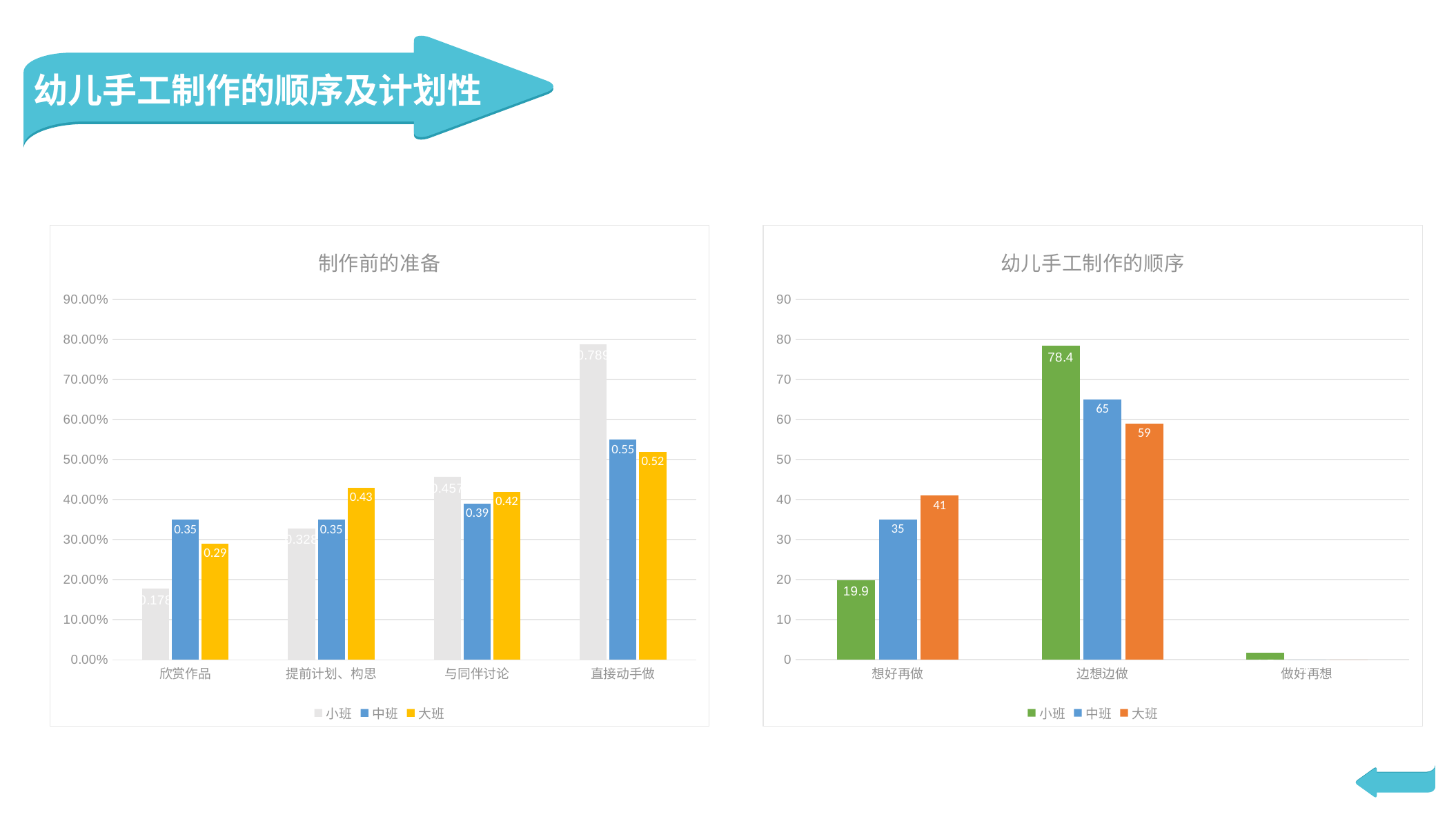

幼儿手工制作的顺序及计划性

### Chart: 制作前的准备

| Category | 小班 | 中班 | 大班 |
|---|---|---|---|
| 欣赏作品 | 0.178 | 0.35 | 0.29 |
| 提前计划、构思 | 0.328 | 0.35 | 0.43 |
| 与同伴讨论 | 0.457 | 0.39 | 0.42 |
| 直接动手做 | 0.789 | 0.55 | 0.52 |

### Chart: 幼儿手工制作的顺序

| Category | 小班 | 中班 | 大班 |
|---|---|---|---|
| 想好再做 | 19.9 | 35.0 | 41.0 |
| 边想边做 | 78.4 | 65.0 | 59.0 |
| 做好再想 | 1.7 | 0.0 | 0.0 |